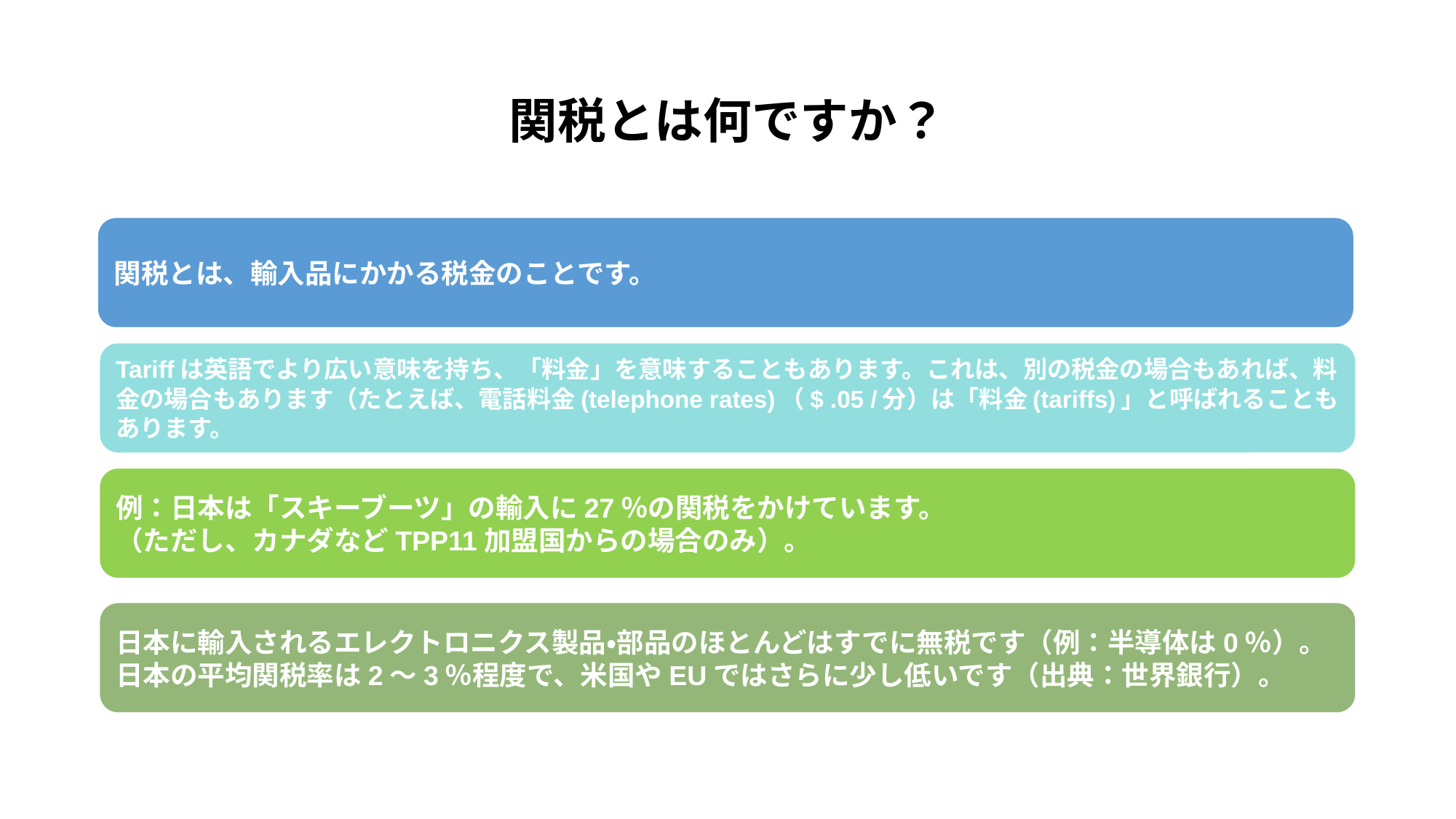

# 関税とは何ですか？
関税とは、輸入品にかかる税金のことです。

Tariffは英語でより広い意味を持ち、「料金」を意味することもあります。これは、別の税金の場合もあれば、料金の場合もあります（たとえば、電話料金(telephone rates)（$ .05 /分）は「料金(tariffs)」と呼ばれることもあります。
例：日本は「スキーブーツ」の輸入に27％の関税をかけています。
（ただし、カナダなどTPP11加盟国からの場合のみ）。
日本に輸入されるエレクトロニクス製品・部品のほとんどはすでに無税です（例：半導体は0％）。日本の平均関税率は2〜3％程度で、米国やEUではさらに少し低いです（出典：世界銀行）。